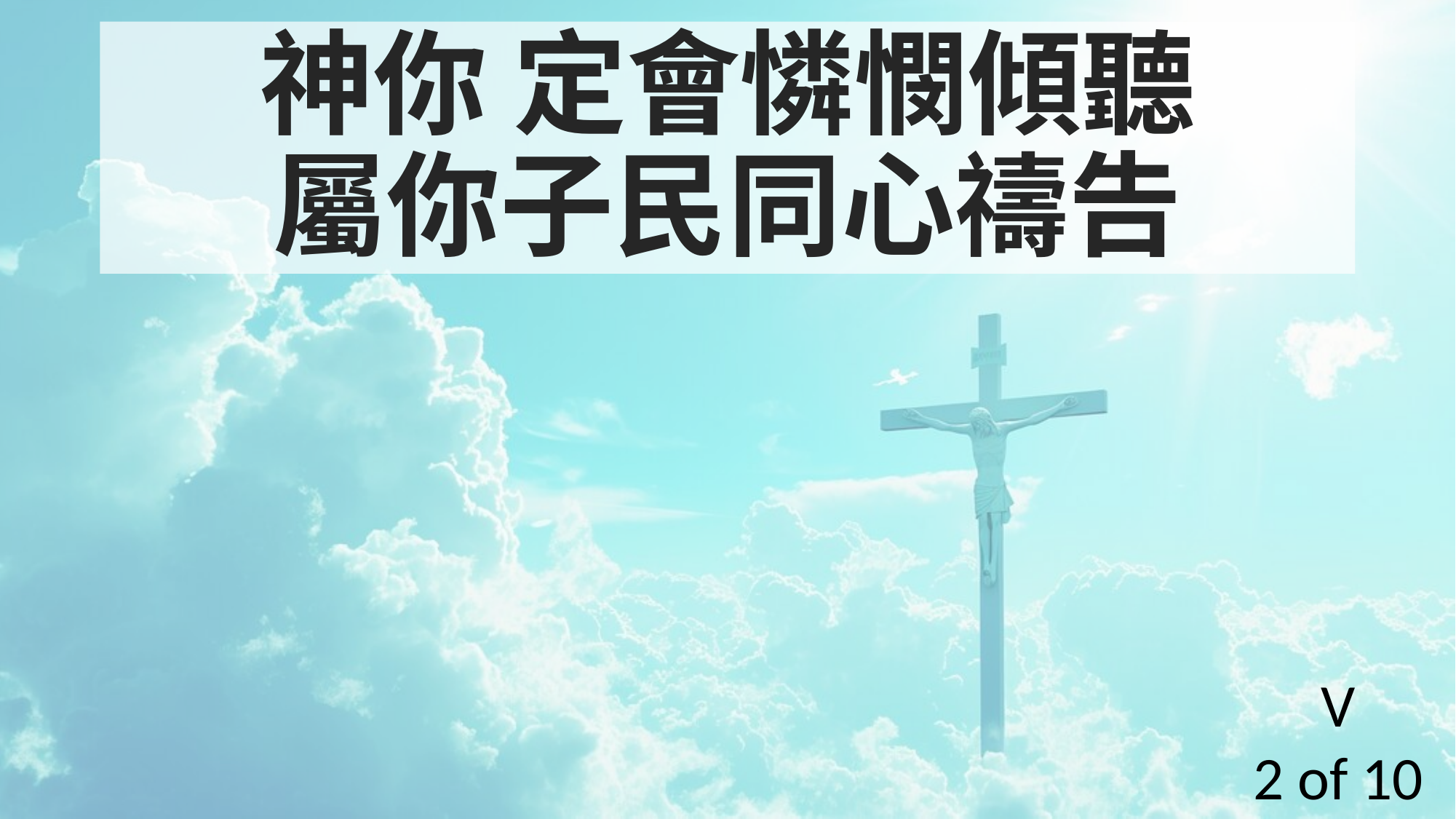

神你 定會憐憫傾聽
屬你子民同心禱告
V
2 of 10